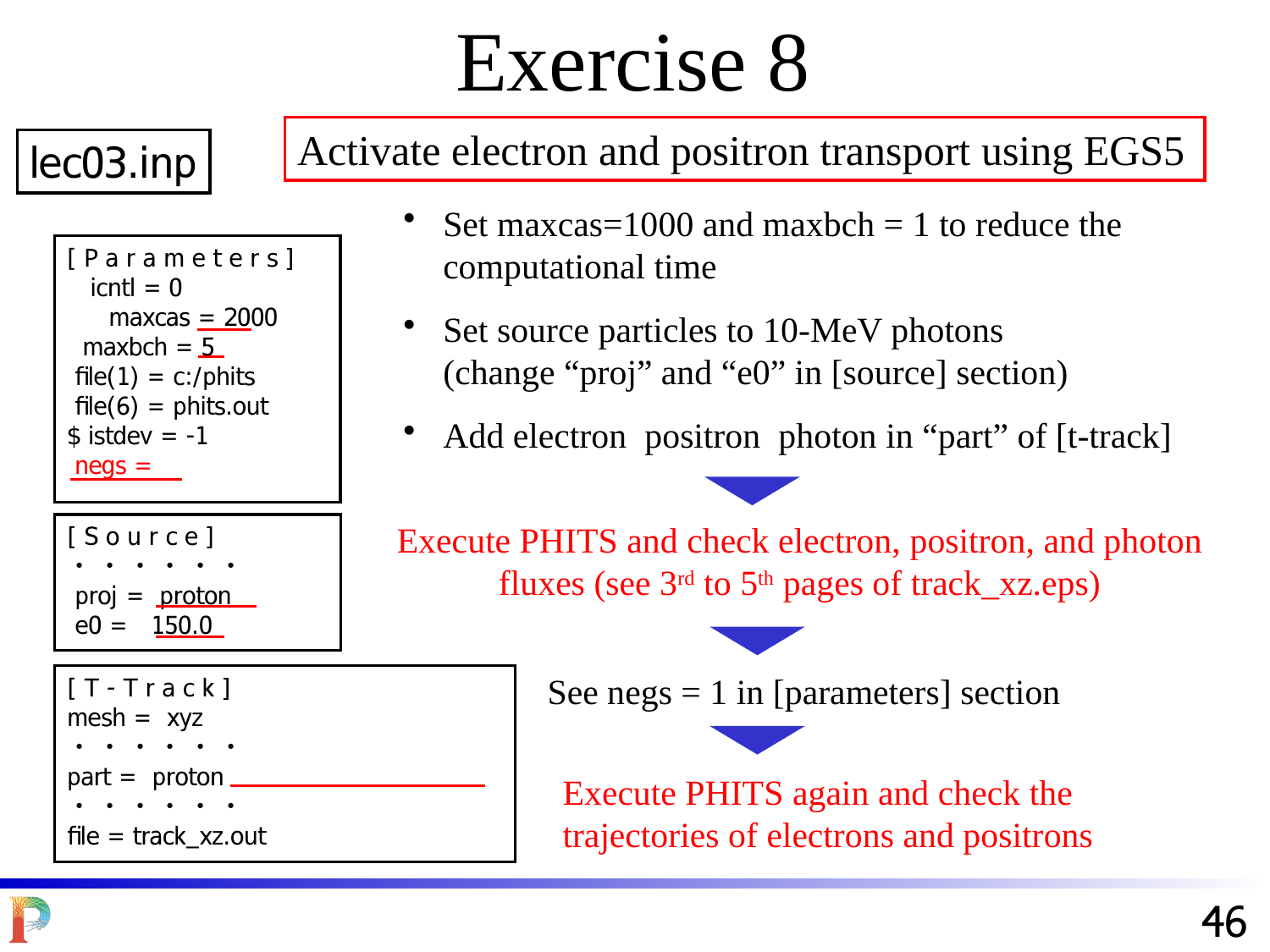

Exercise 8
Activate electron and positron transport using EGS5
lec03.inp
Set maxcas=1000 and maxbch = 1 to reduce the computational time
Set source particles to 10-MeV photons
(change “proj” and “e0” in [source] section)
Add electron  positron  photon in “part” of [t-track]
[ P a r a m e t e r s ]
   icntl = 0
 　maxcas = 2000
  maxbch = 5
 file(1) = c:/phits
 file(6) = phits.out
$ istdev = -1
 negs =

Execute PHITS and check electron, positron, and photon fluxes (see 3rd to 5th pages of track_xz.eps)
[ S o u r c e ]
・ ・ ・ ・ ・ ・
 proj =  proton
 e0 =   150.0

See negs = 1 in [parameters] section
[ T - T r a c k ]
mesh =  xyz
・ ・ ・ ・ ・ ・
part =  proton
・ ・ ・ ・ ・ ・
file = track_xz.out

Execute PHITS again and check the trajectories of electrons and positrons